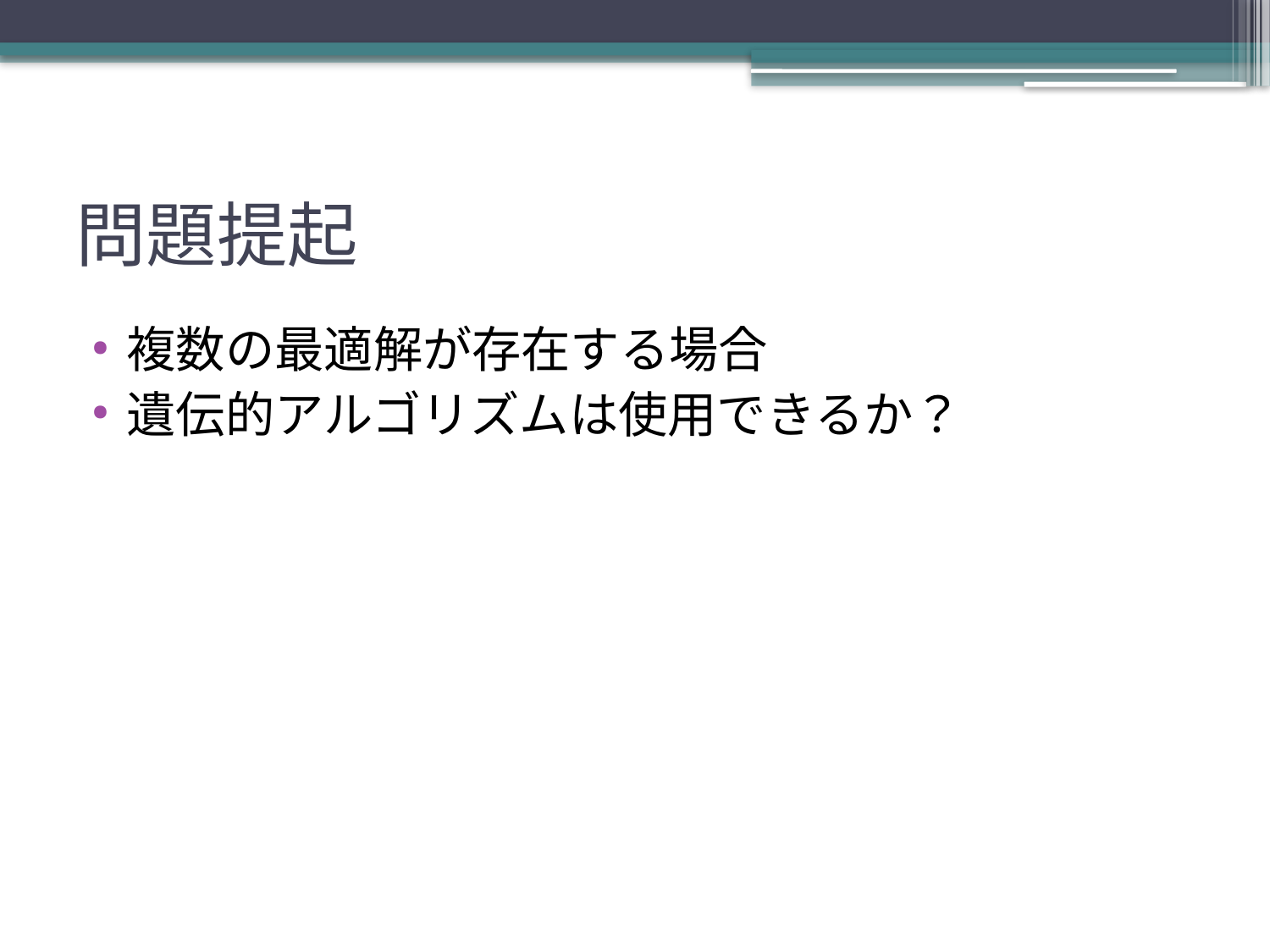

# 問題提起
複数の最適解が存在する場合
遺伝的アルゴリズムは使用できるか？